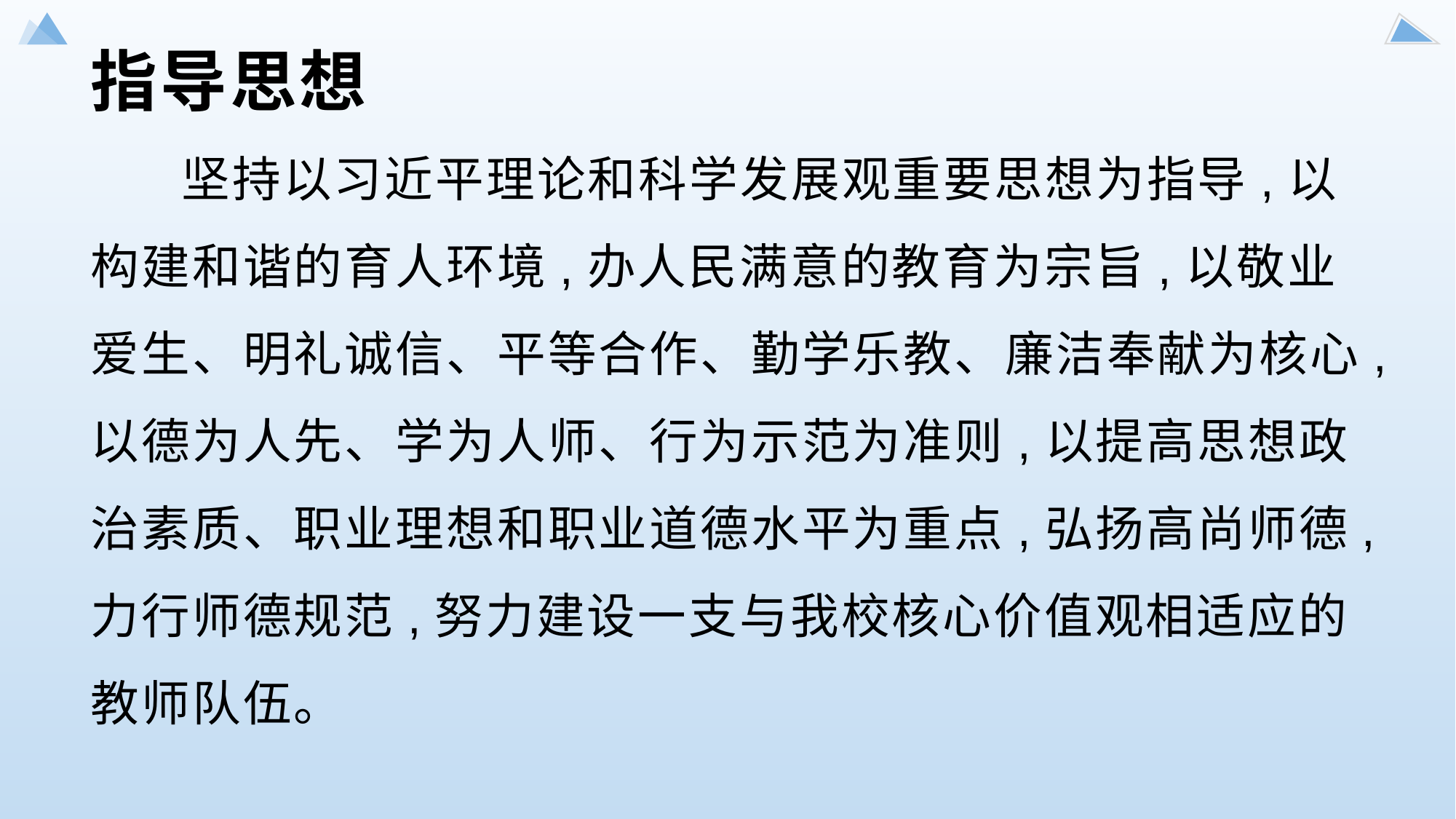

# 指导思想
      坚持以习近平理论和科学发展观重要思想为指导,以构建和谐的育人环境,办人民满意的教育为宗旨,以敬业爱生、明礼诚信、平等合作、勤学乐教、廉洁奉献为核心,以德为人先、学为人师、行为示范为准则,以提高思想政治素质、职业理想和职业道德水平为重点,弘扬高尚师德,力行师德规范,努力建设一支与我校核心价值观相适应的教师队伍。